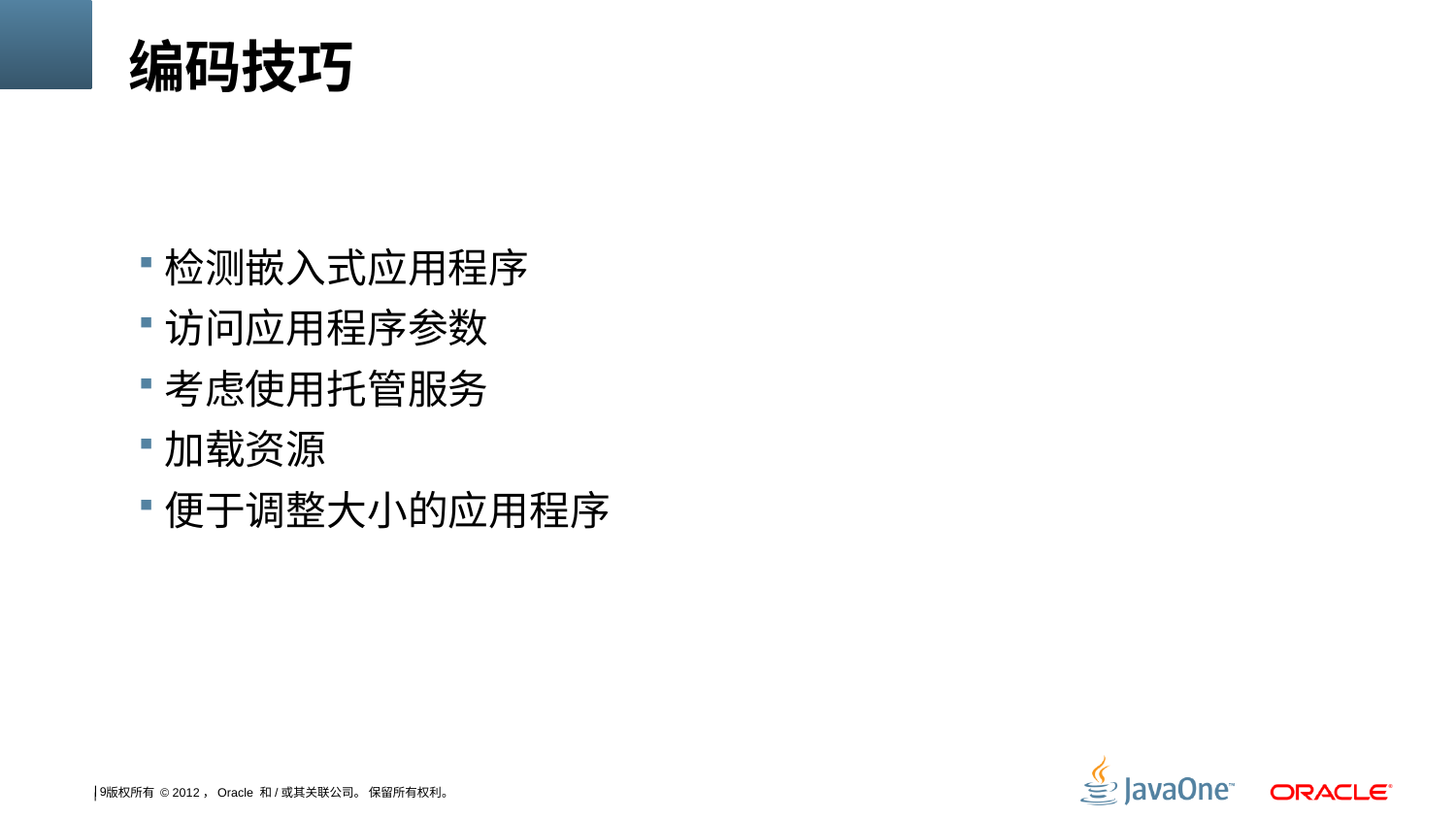

# 编码技巧

检测嵌入式应用程序
访问应用程序参数
考虑使用托管服务
加载资源
便于调整大小的应用程序